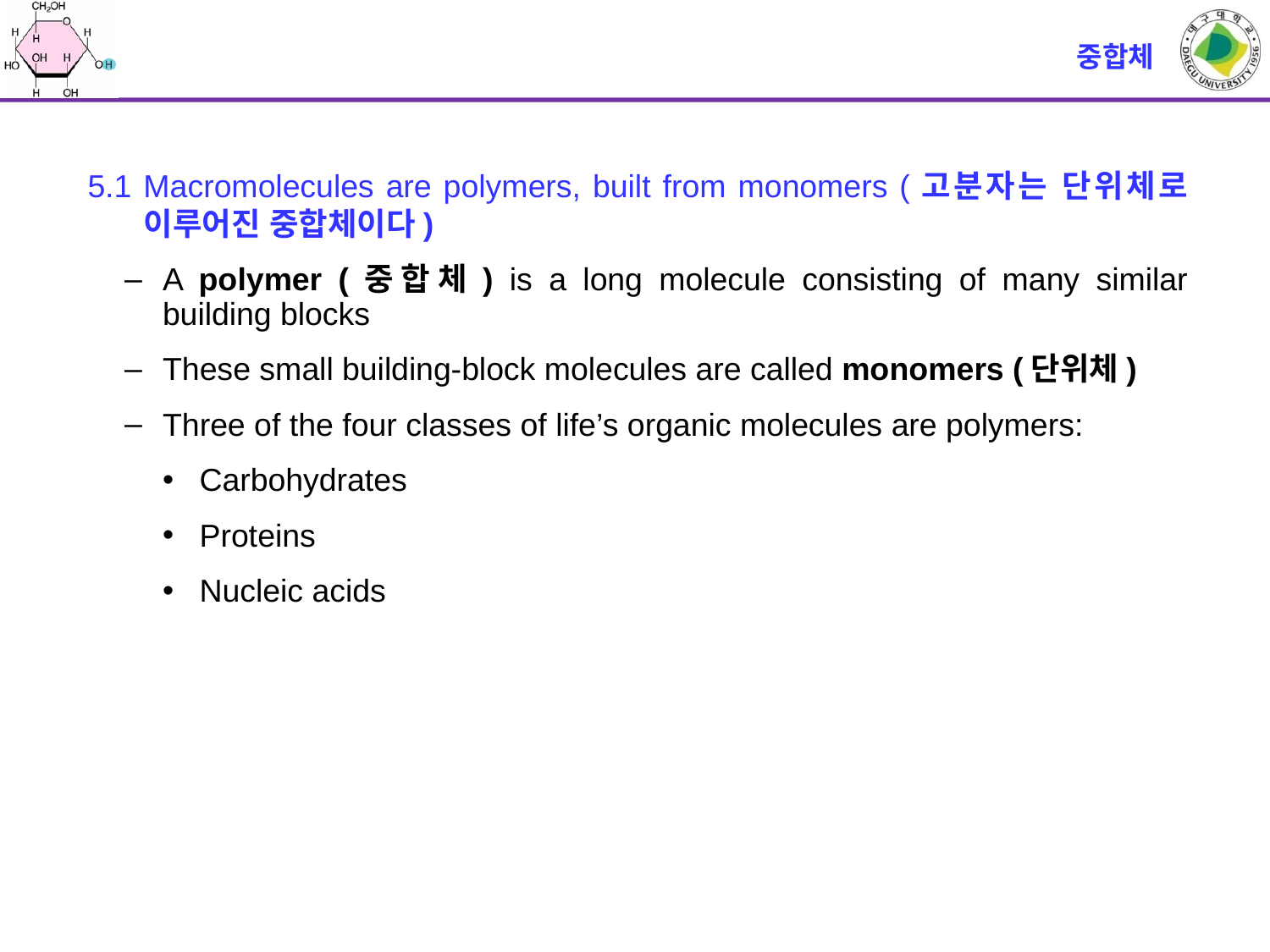

# 중합체
5.1 Macromolecules are polymers, built from monomers (고분자는 단위체로 이루어진 중합체이다)
A polymer (중합체) is a long molecule consisting of many similar building blocks
These small building-block molecules are called monomers (단위체)
Three of the four classes of life’s organic molecules are polymers:
Carbohydrates
Proteins
Nucleic acids